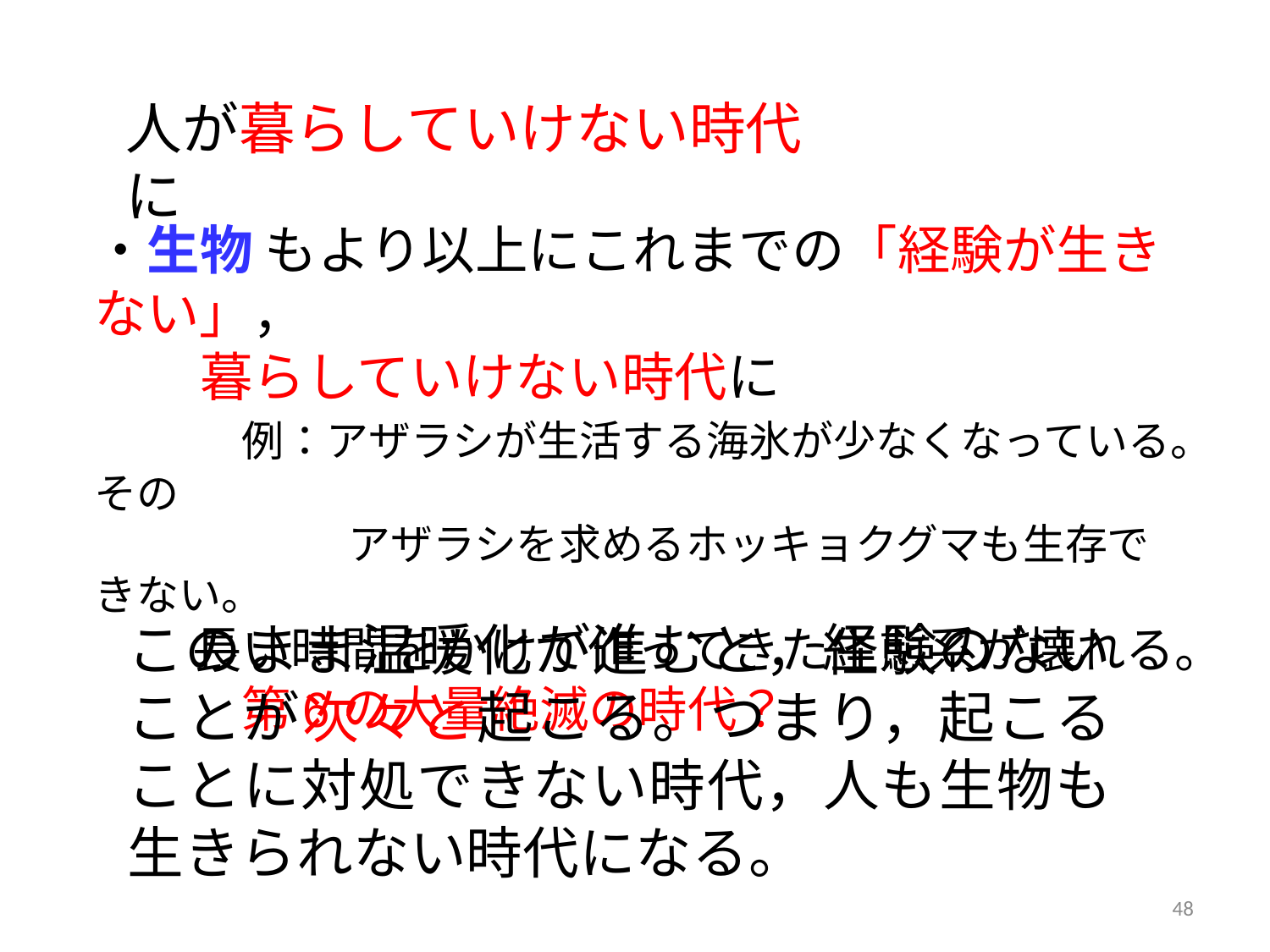

人が暮らしていけない時代に
・生物 もより以上にこれまでの「経験が生きない」，
　　暮らしていけない時代に
　　　例：アザラシが生活する海氷が少なくなっている。その
　　　　　　アザラシを求めるホッキョクグマも生存できない。
　　長い時間をかけて作ってきた生態系が壊れる。
　　　第6の大量絶滅の時代？
このまま温暖化が進むと，経験のないことが次々と起こる。つまり，起こることに対処できない時代，人も生物も生きられない時代になる。
48